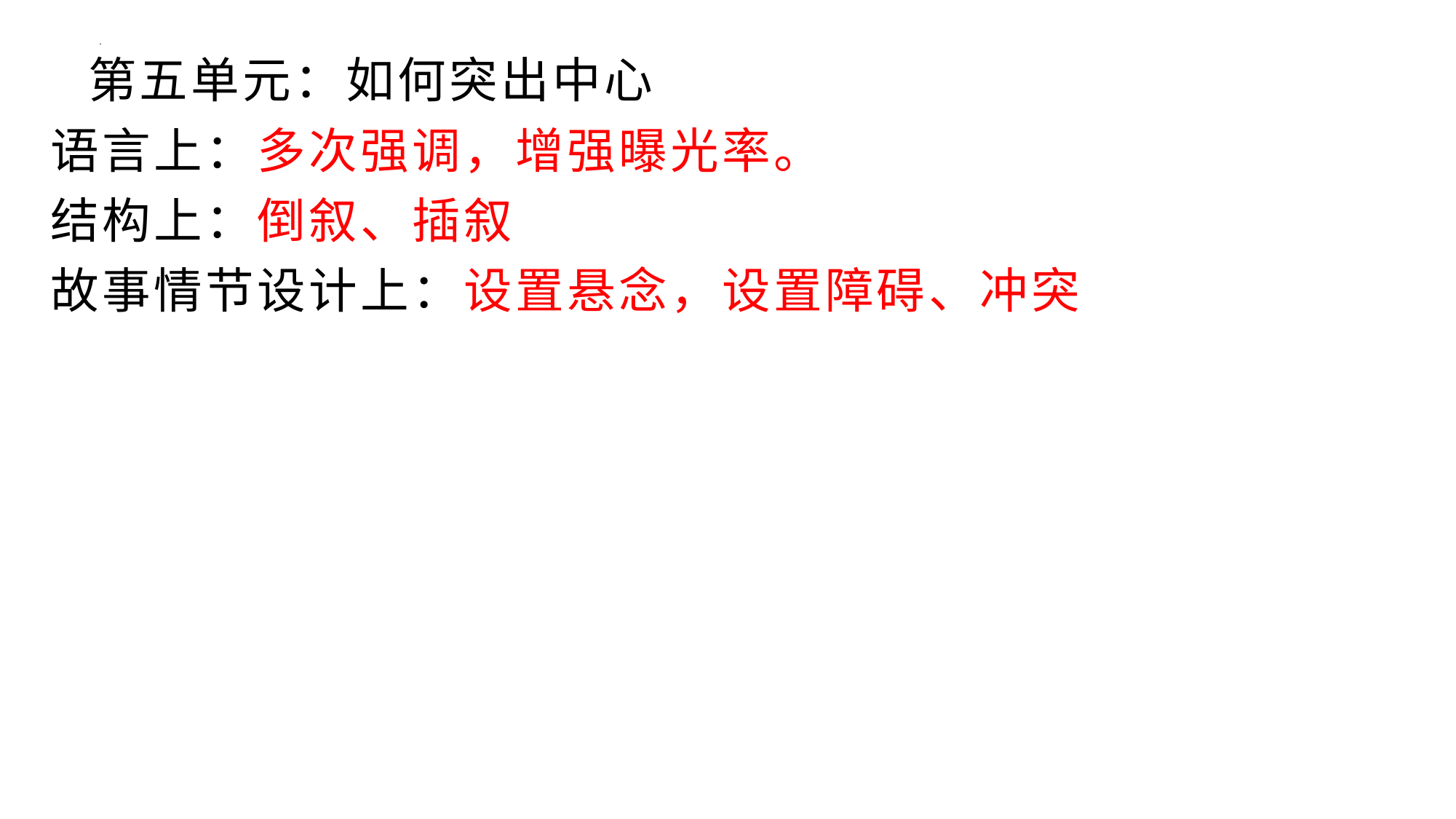

第五单元：如何突出中心
语言上：多次强调，增强曝光率。
结构上：倒叙、插叙
故事情节设计上：设置悬念，设置障碍、冲突